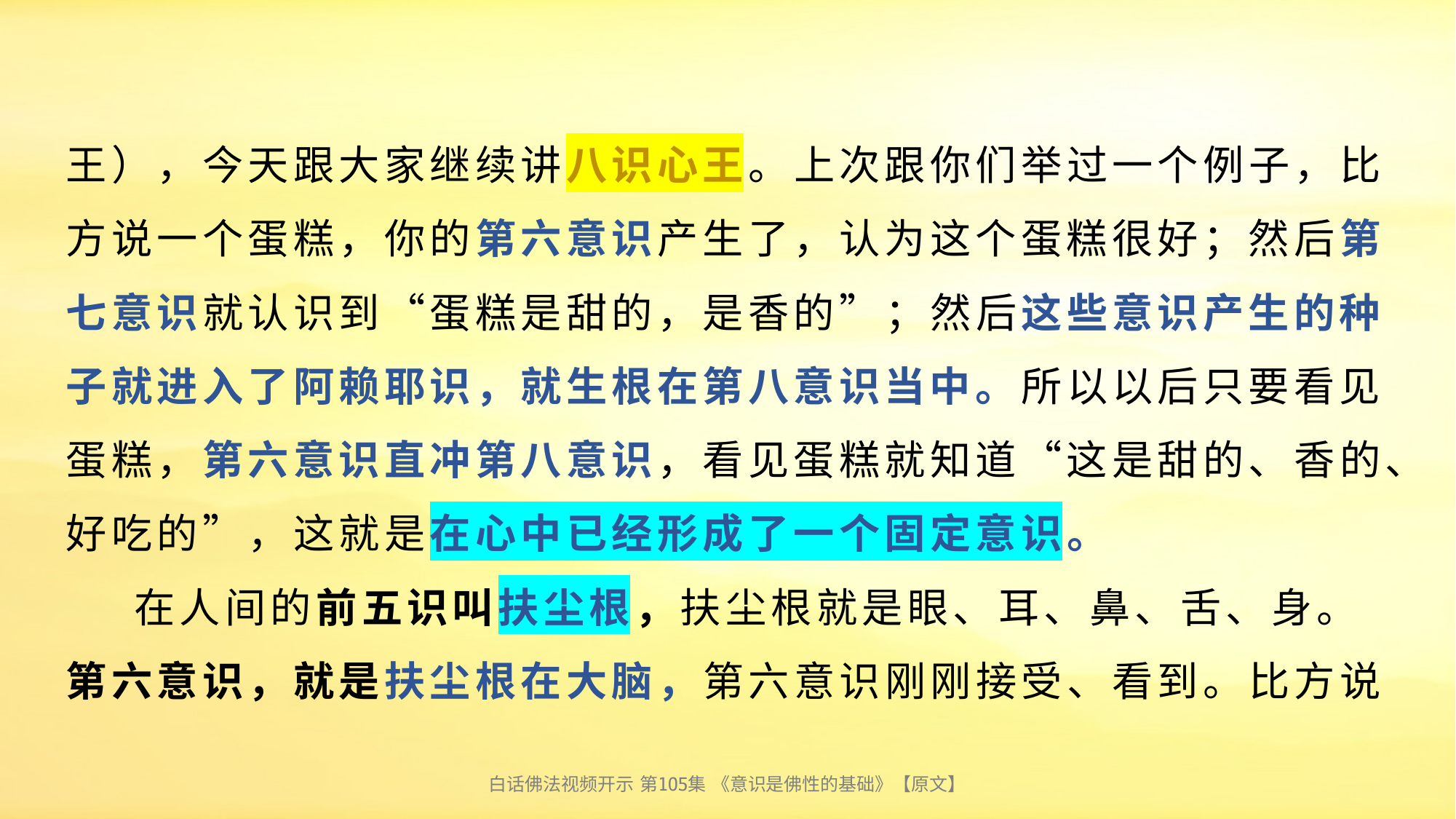

# 王），今天跟大家继续讲八识心王。上次跟你们举过一个例子，比方说一个蛋糕，你的第六意识产生了，认为这个蛋糕很好；然后第七意识就认识到“蛋糕是甜的，是香的”；然后这些意识产生的种子就进入了阿赖耶识，就生根在第八意识当中。所以以后只要看见蛋糕，第六意识直冲第八意识，看见蛋糕就知道“这是甜的、香的、好吃的”，这就是在心中已经形成了一个固定意识。 在人间的前五识叫扶尘根，扶尘根就是眼、耳、鼻、舌、身。第六意识，就是扶尘根在大脑，第六意识刚刚接受、看到。比方说
白话佛法视频开示 第105集 《意识是佛性的基础》【原文】